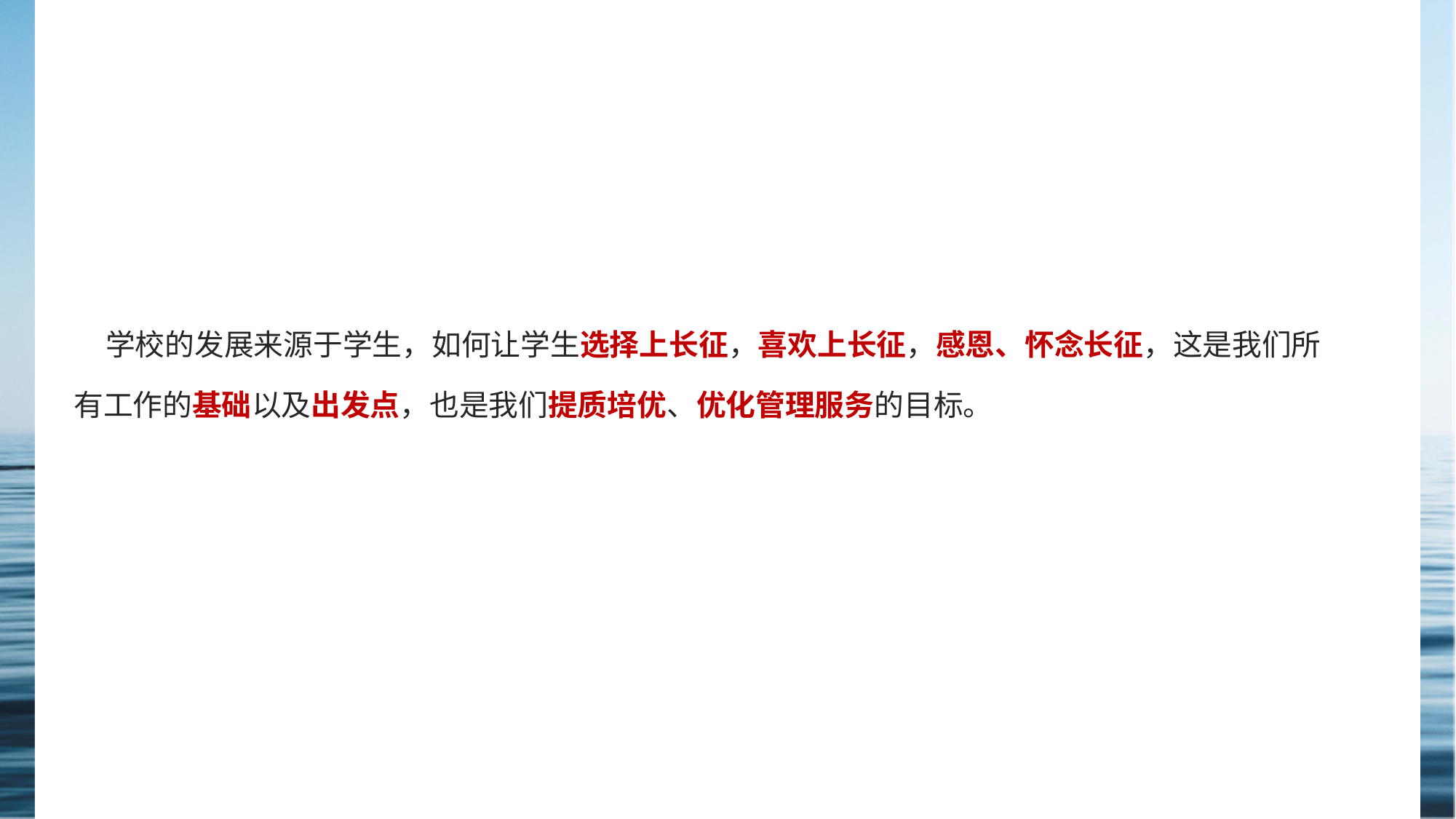

# 学校的发展来源于学生，如何让学生选择上长征，喜欢上长征，感恩、怀念长征，这是我们所有工作的基础以及出发点，也是我们提质培优、优化管理服务的目标。